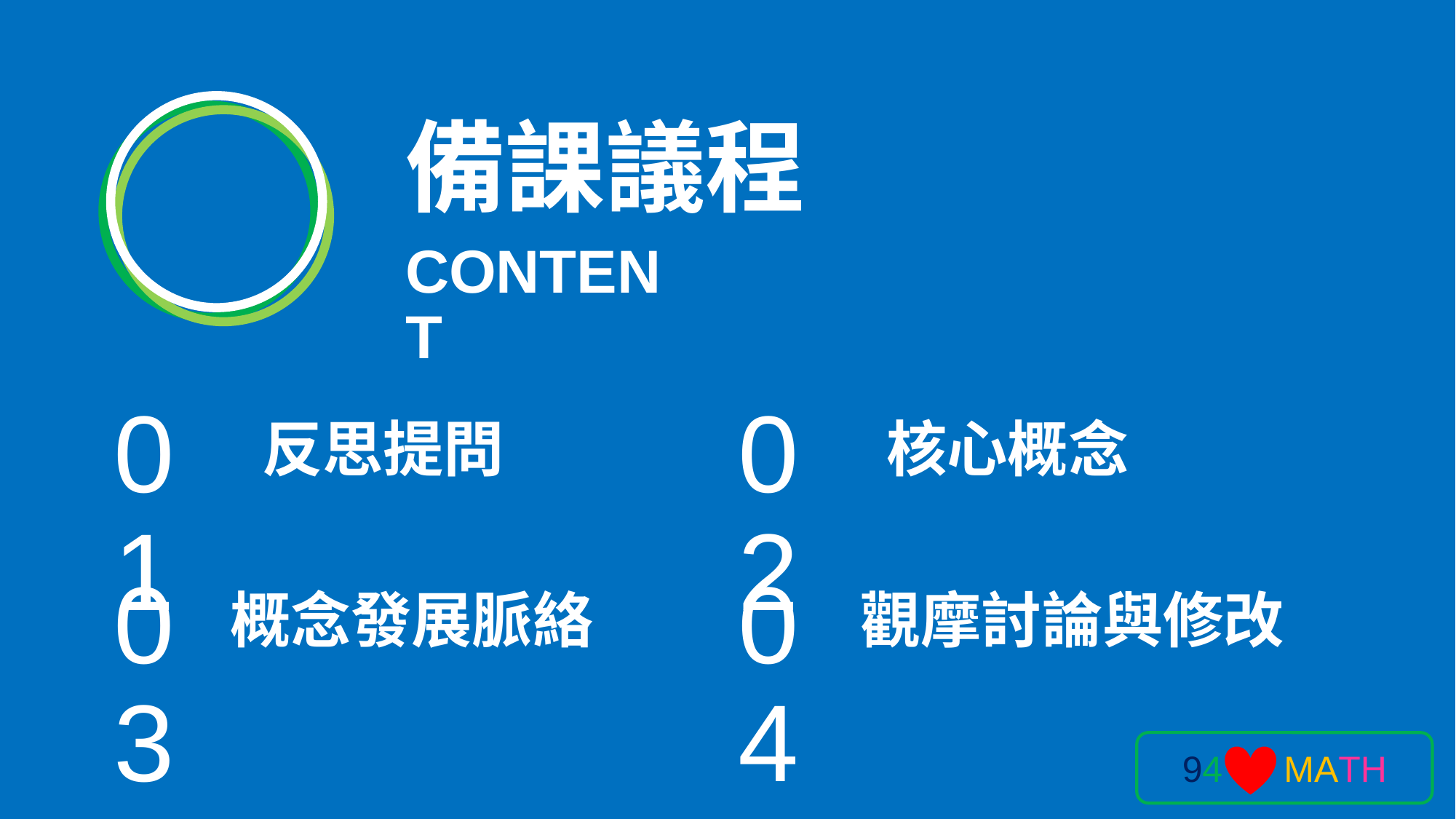

備課議程
CONTENT
01
02
反思提問
核心概念
03
04
概念發展脈絡
觀摩討論與修改
94      MATH